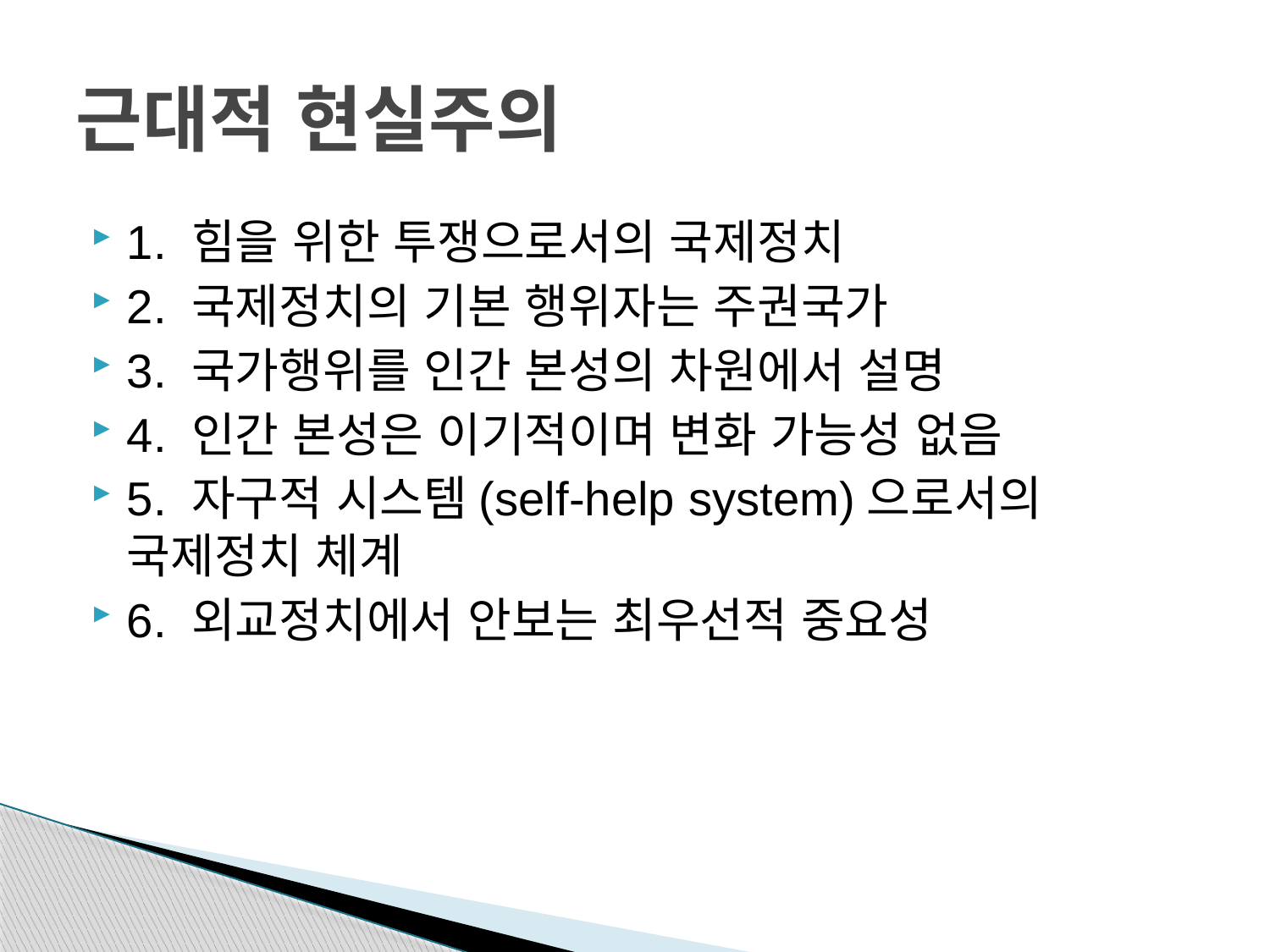

# 근대적 현실주의
1. 힘을 위한 투쟁으로서의 국제정치
2. 국제정치의 기본 행위자는 주권국가
3. 국가행위를 인간 본성의 차원에서 설명
4. 인간 본성은 이기적이며 변화 가능성 없음
5. 자구적 시스템(self-help system)으로서의 국제정치 체계
6. 외교정치에서 안보는 최우선적 중요성